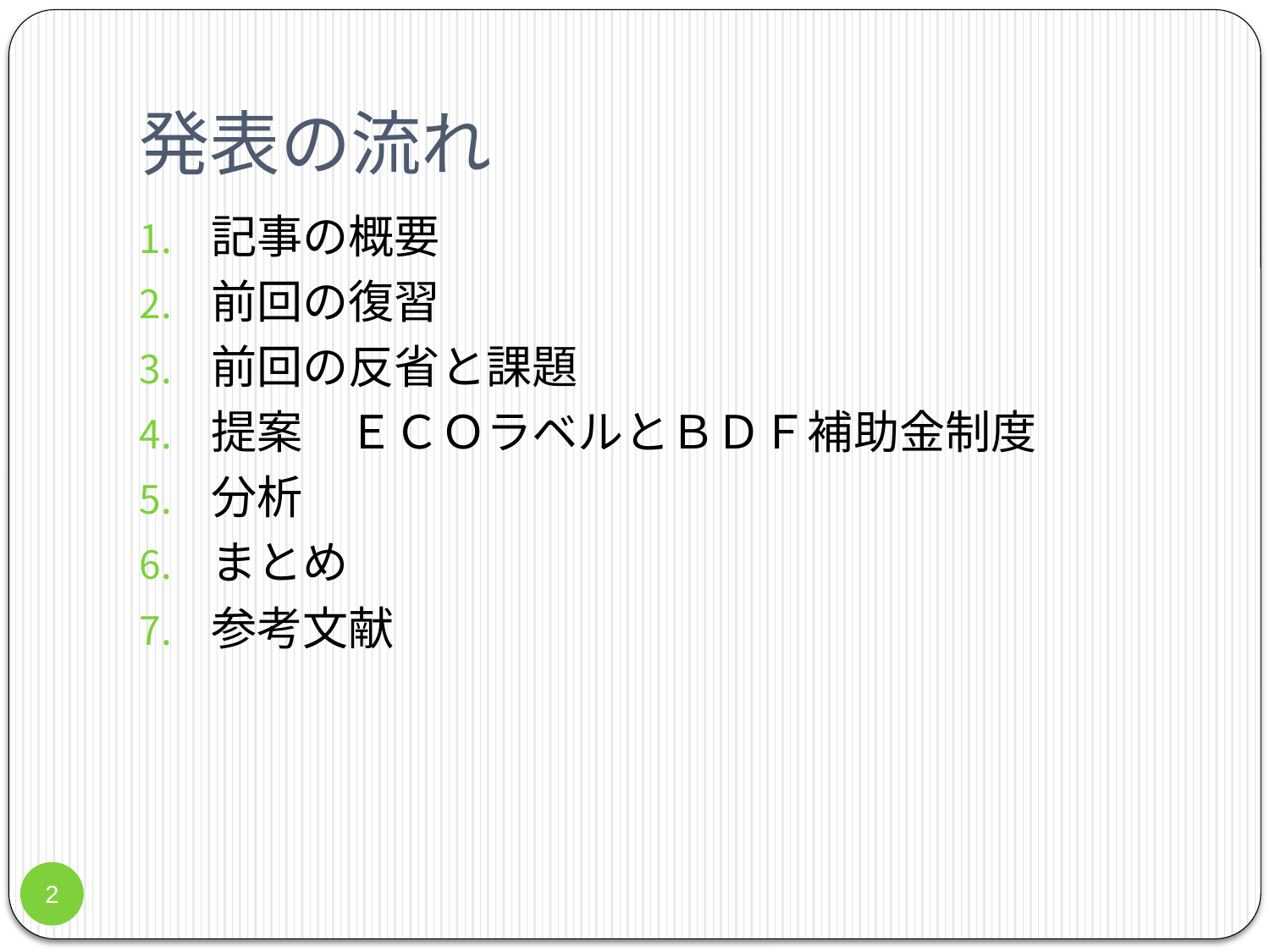

# 発表の流れ
記事の概要
前回の復習
前回の反省と課題
提案　ＥＣＯラベルとＢＤＦ補助金制度
分析
まとめ
参考文献

2